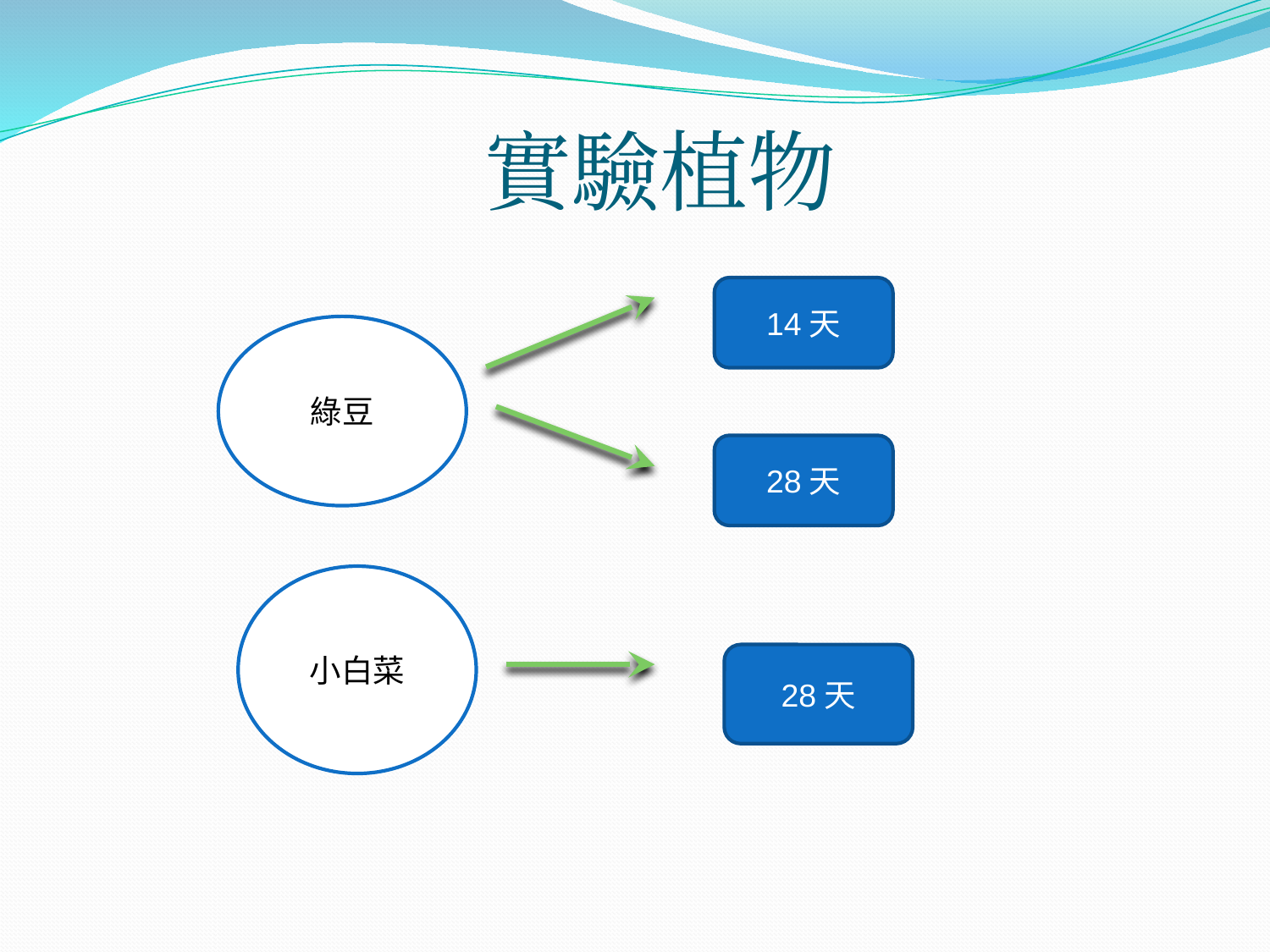

# 實驗植物
14天
綠豆
28天
小白菜
28天